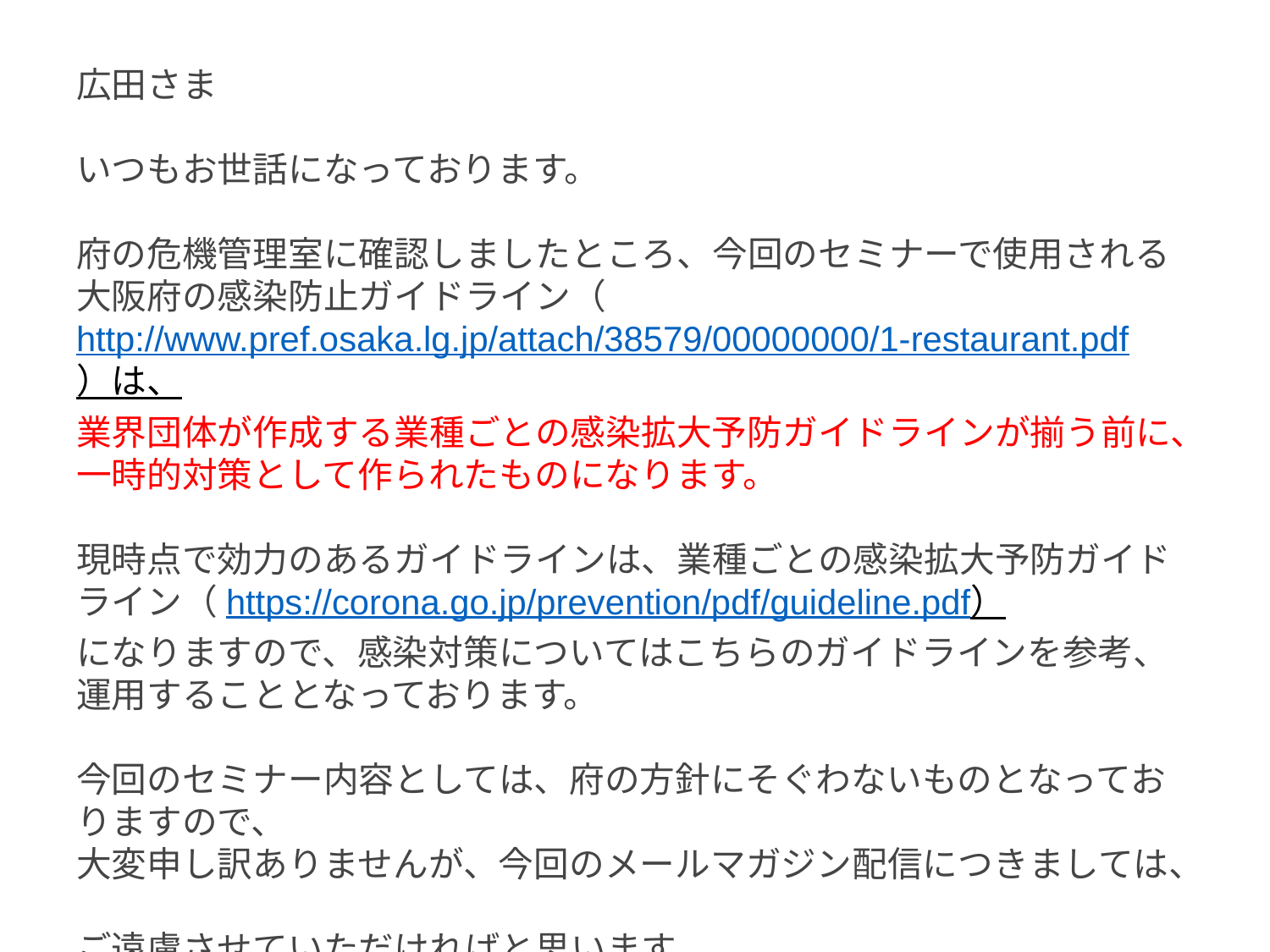

広田さま
いつもお世話になっております。
府の危機管理室に確認しましたところ、今回のセミナーで使用される
大阪府の感染防止ガイドライン（http://www.pref.osaka.lg.jp/attach/38579/00000000/1-restaurant.pdf）は、
業界団体が作成する業種ごとの感染拡大予防ガイドラインが揃う前に、一時的対策として作られたものになります。
現時点で効力のあるガイドラインは、業種ごとの感染拡大予防ガイドライン（https://corona.go.jp/prevention/pdf/guideline.pdf）
になりますので、感染対策についてはこちらのガイドラインを参考、運用することとなっております。
今回のセミナー内容としては、府の方針にそぐわないものとなっておりますので、
大変申し訳ありませんが、今回のメールマガジン配信につきましては、
ご遠慮させていただければと思います。